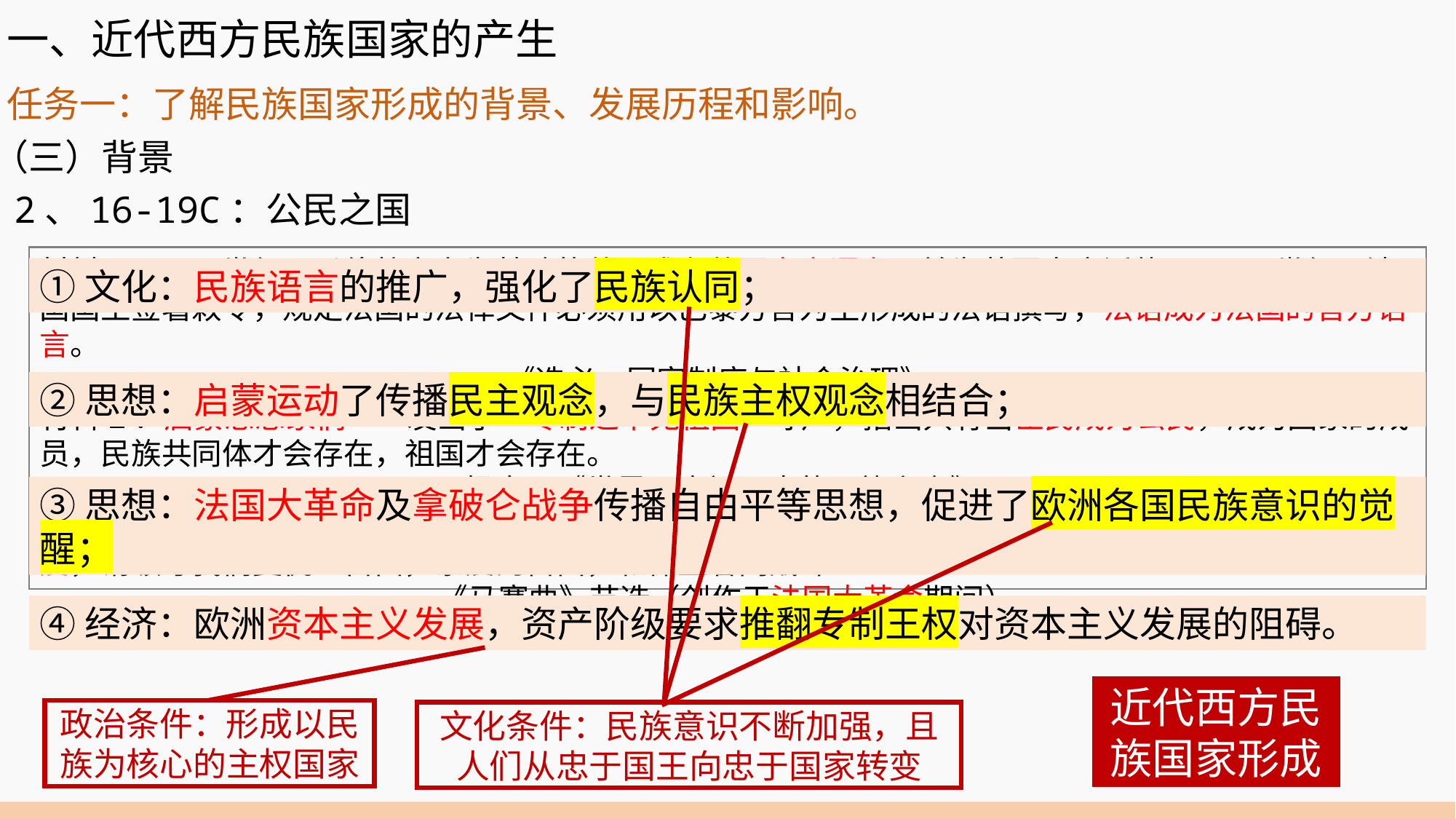

一、近代西方民族国家的产生
任务一：了解民族国家形成的背景、发展历程和影响。
（三）背景
 2、16-19C：公民之国
材料1： 13世纪，以伦敦方言为基础的英语成为英国官方语言，并为英国人广泛使用。16世纪，法国国王签署敕令，规定法国的法律文件必须用以巴黎方言为主形成的法语撰写，法语成为法国的官方语言。
                                                           ——《选必一国家制度与社会治理》
材料2：启蒙思想家们……发出了“专制之下无祖国”呼声，指出只有当臣民成为公民，成为国家的成员，民族共同体才会存在，祖国才会存在。
                                                     ——杨宁一《世界历史视野中的民族主义》
材料3：看这一帮外国侵略者，在我国称王称霸！难道要我们缚住双手，屈服在其脚底下！祖国神圣的爱，请领导我们复仇！自由，亲爱的自由，和保卫者同战斗！
                                                 ——《马赛曲》节选（创作于法国大革命期间）
①文化：民族语言的推广，强化了民族认同；
②思想：启蒙运动了传播民主观念，与民族主权观念相结合；
③思想：法国大革命及拿破仑战争传播自由平等思想，促进了欧洲各国民族意识的觉醒；
问题3：据材料并结合所学，归纳概括促进民族国家形成的因素有哪些？
④经济：欧洲资本主义发展，资产阶级要求推翻专制王权对资本主义发展的阻碍。
近代西方民族国家形成
政治条件：形成以民族为核心的主权国家
文化条件：民族意识不断加强，且人们从忠于国王向忠于国家转变